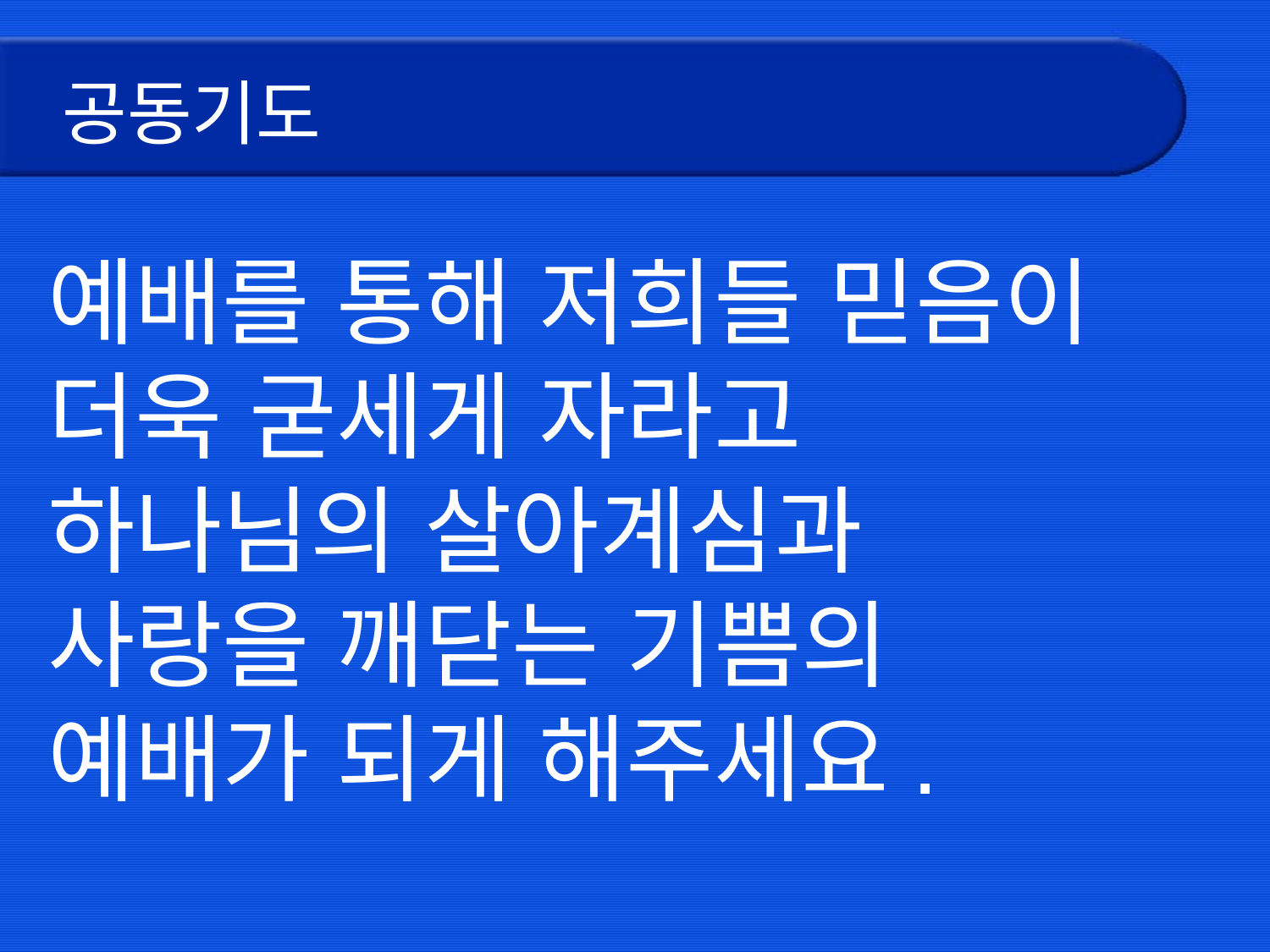

# 공동기도

예배를 통해 저희들 믿음이
더욱 굳세게 자라고
하나님의 살아계심과
사랑을 깨닫는 기쁨의
예배가 되게 해주세요.